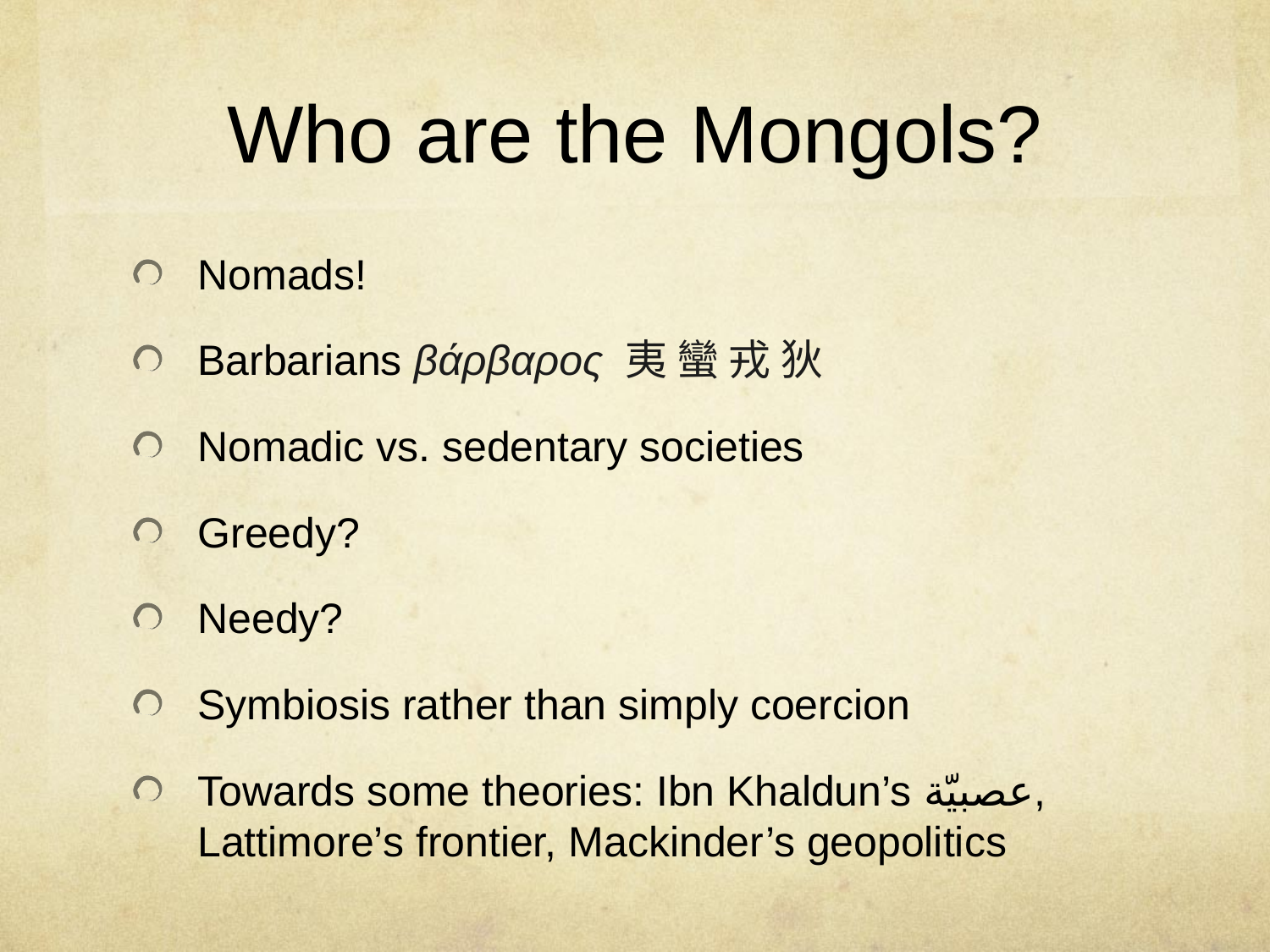

# Who are the Mongols?
Nomads!
Barbarians βάρβαρος 夷 蠻 戎 狄
Nomadic vs. sedentary societies
Greedy?
Needy?
Symbiosis rather than simply coercion
Towards some theories: Ibn Khaldun’s عصبيّة, Lattimore’s frontier, Mackinder’s geopolitics